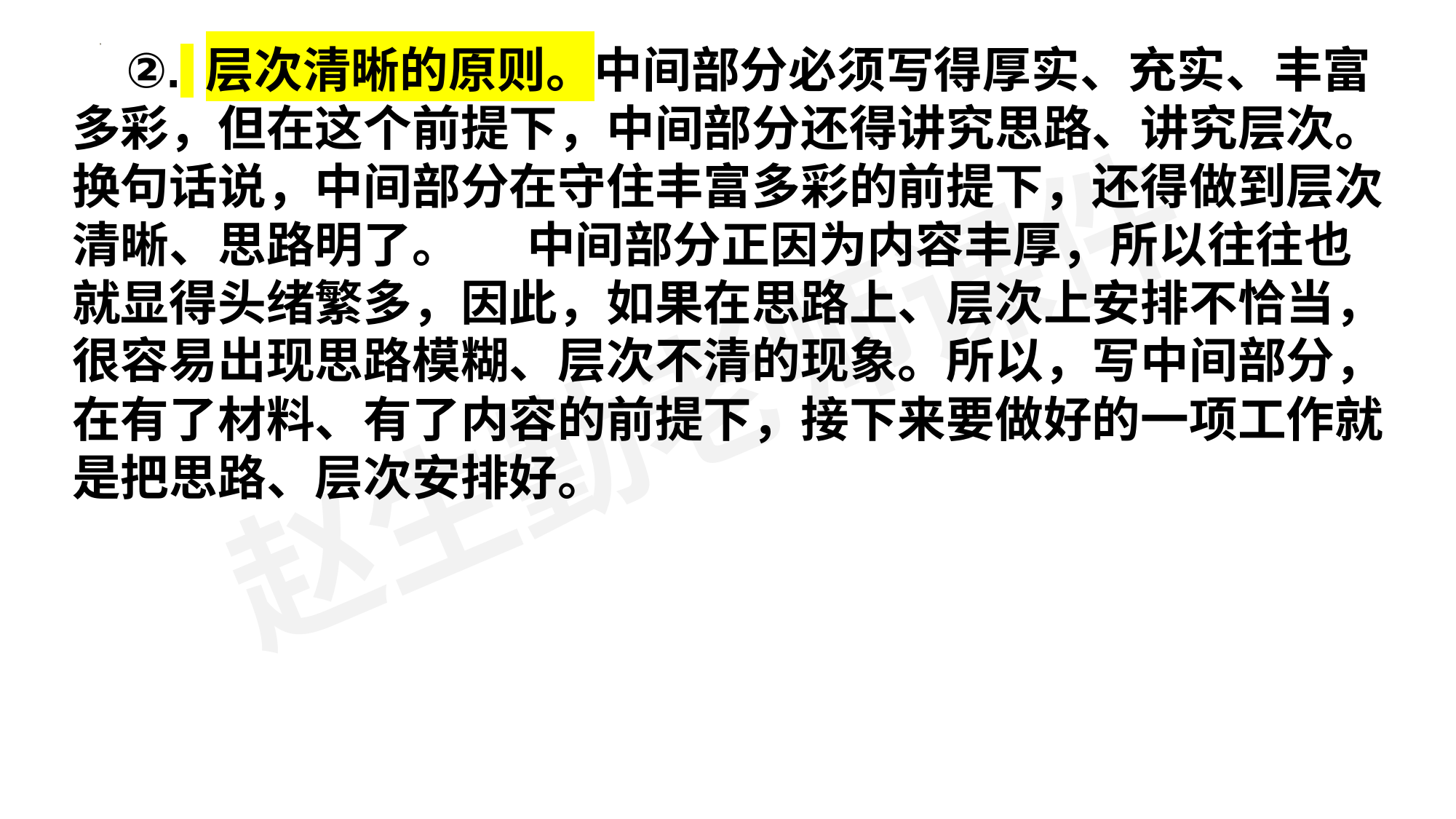

②. 层次清晰的原则。中间部分必须写得厚实、充实、丰富多彩，但在这个前提下，中间部分还得讲究思路、讲究层次。换句话说，中间部分在守住丰富多彩的前提下，还得做到层次清晰、思路明了。      中间部分正因为内容丰厚，所以往往也就显得头绪繁多，因此，如果在思路上、层次上安排不恰当，很容易出现思路模糊、层次不清的现象。所以，写中间部分，在有了材料、有了内容的前提下，接下来要做好的一项工作就是把思路、层次安排好。